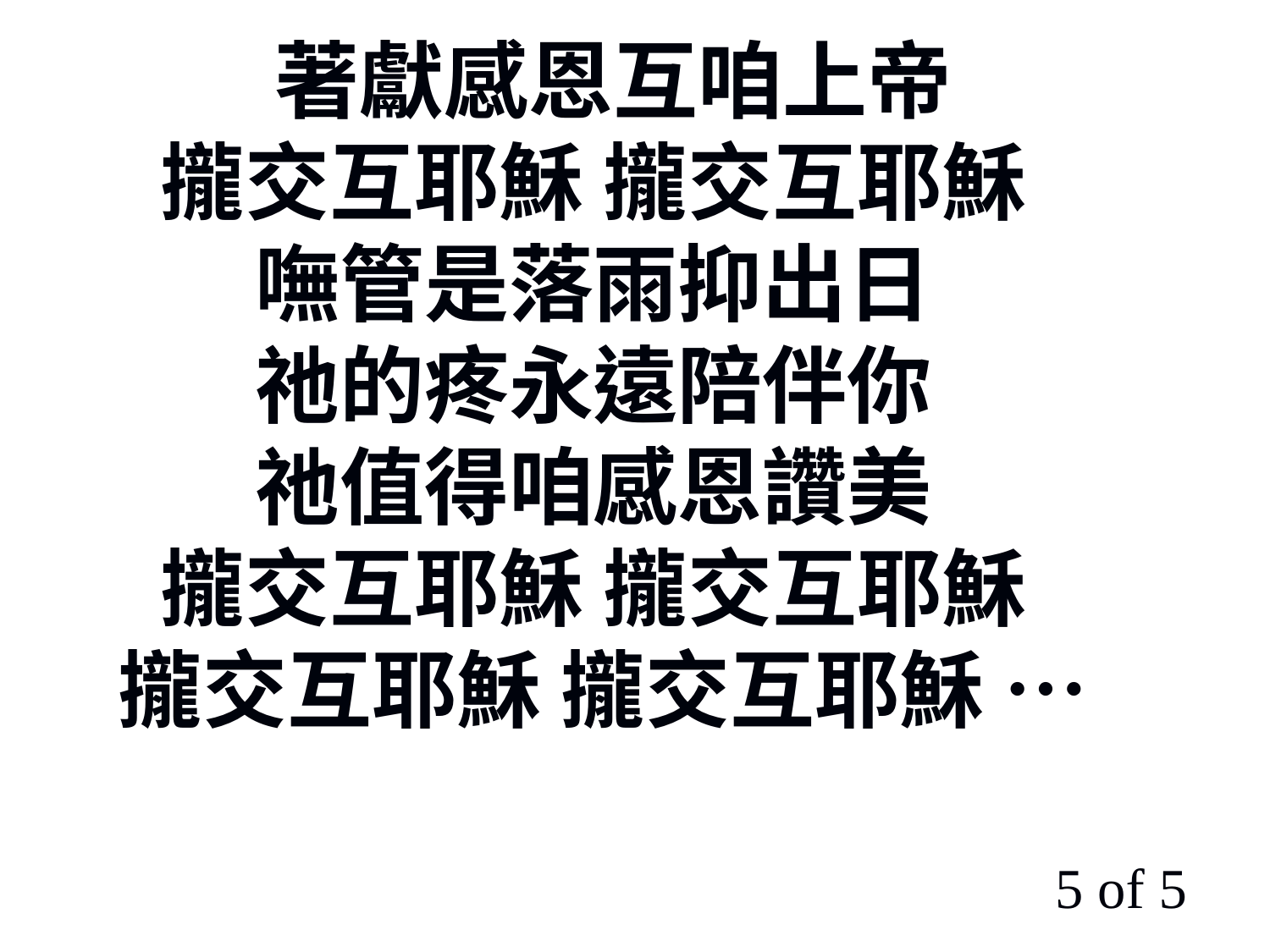

著獻感恩互咱上帝
攏交互耶穌 攏交互耶穌
嘸管是落雨抑出日
祂的疼永遠陪伴你
祂值得咱感恩讚美
攏交互耶穌 攏交互耶穌
攏交互耶穌 攏交互耶穌 …
5 of 5